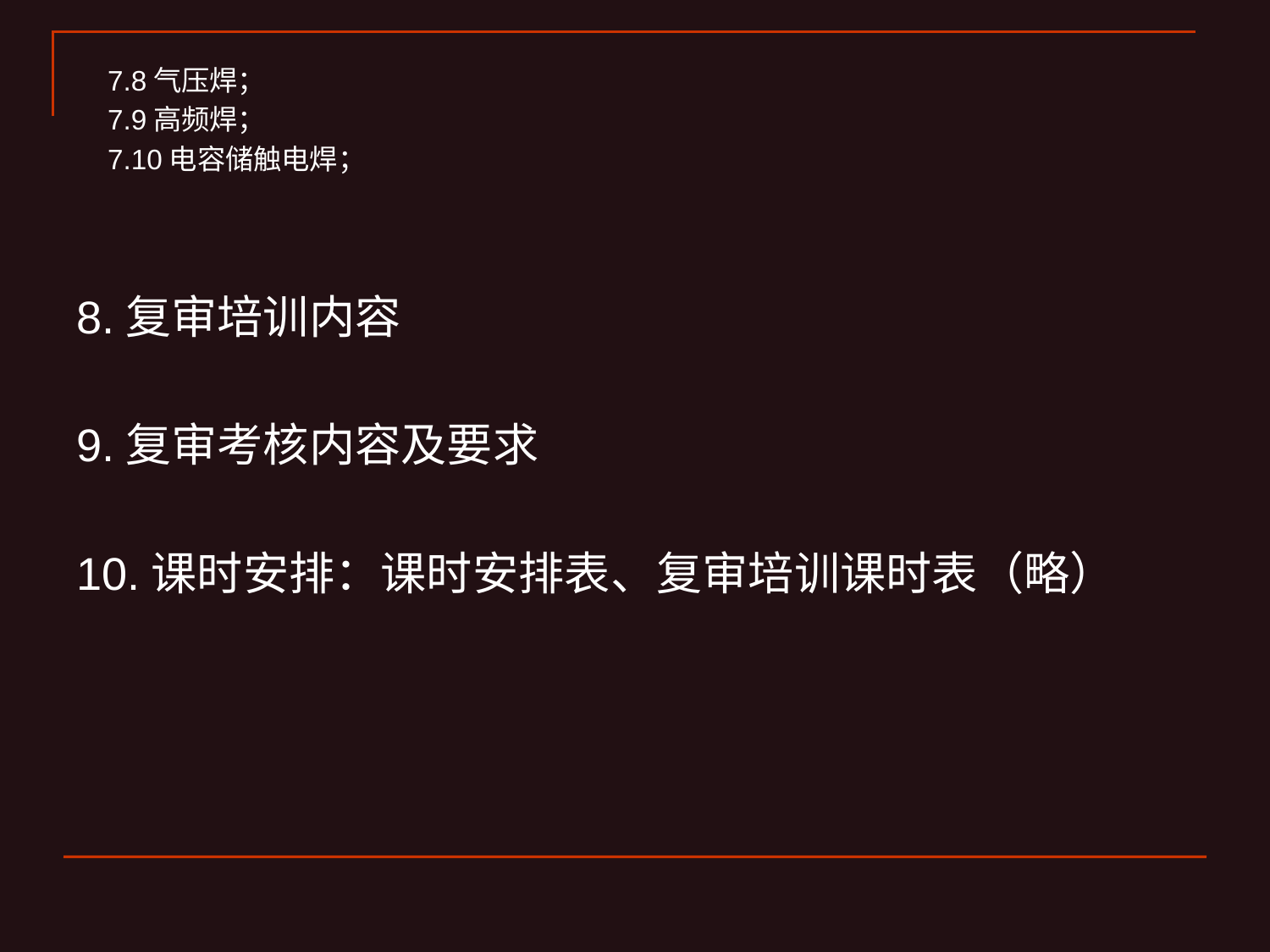

7.8气压焊；
    7.9高频焊；
    7.10电容储触电焊；

8.复审培训内容

9.复审考核内容及要求

10.课时安排：课时安排表、复审培训课时表（略）